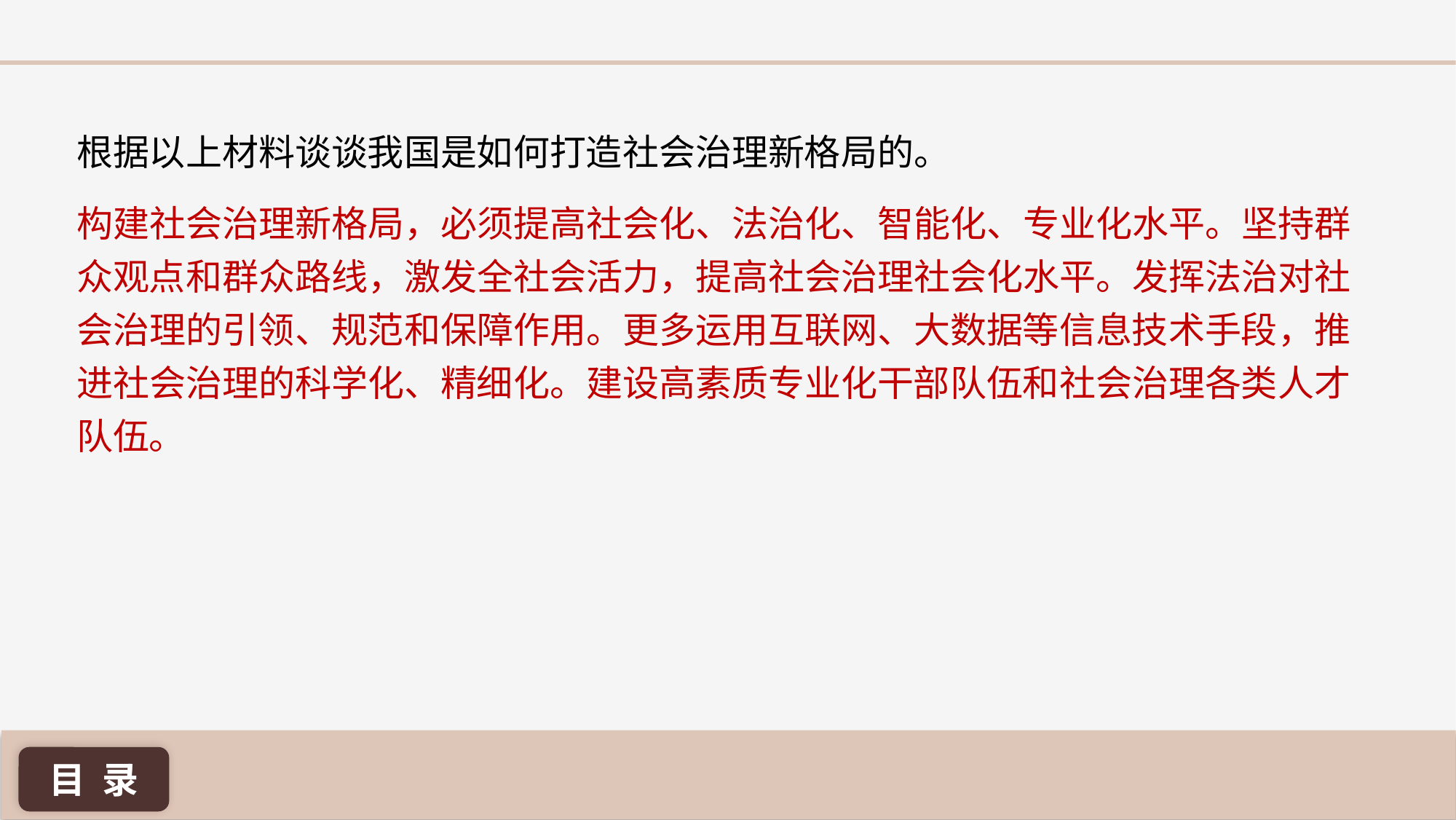

根据以上材料谈谈我国是如何打造社会治理新格局的。
构建社会治理新格局，必须提高社会化、法治化、智能化、专业化水平。坚持群众观点和群众路线，激发全社会活力，提高社会治理社会化水平。发挥法治对社会治理的引领、规范和保障作用。更多运用互联网、大数据等信息技术手段，推进社会治理的科学化、精细化。建设高素质专业化干部队伍和社会治理各类人才队伍。